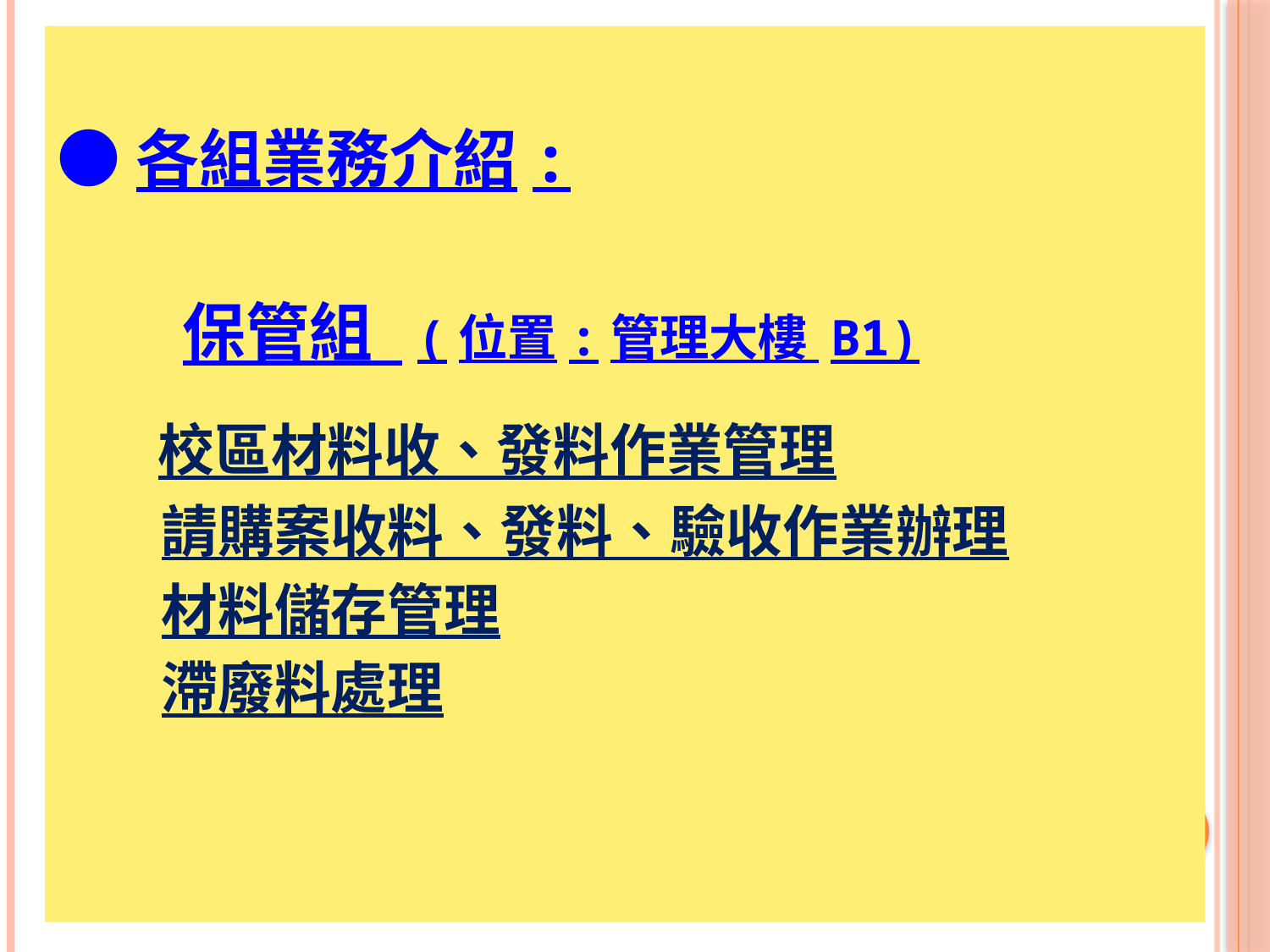

●各組業務介紹:

	     保管組  (位置:管理大樓 B1)
      校區材料收、發料作業管理
       請購案收料、發料、驗收作業辦理
       材料儲存管理
       滯廢料處理

8